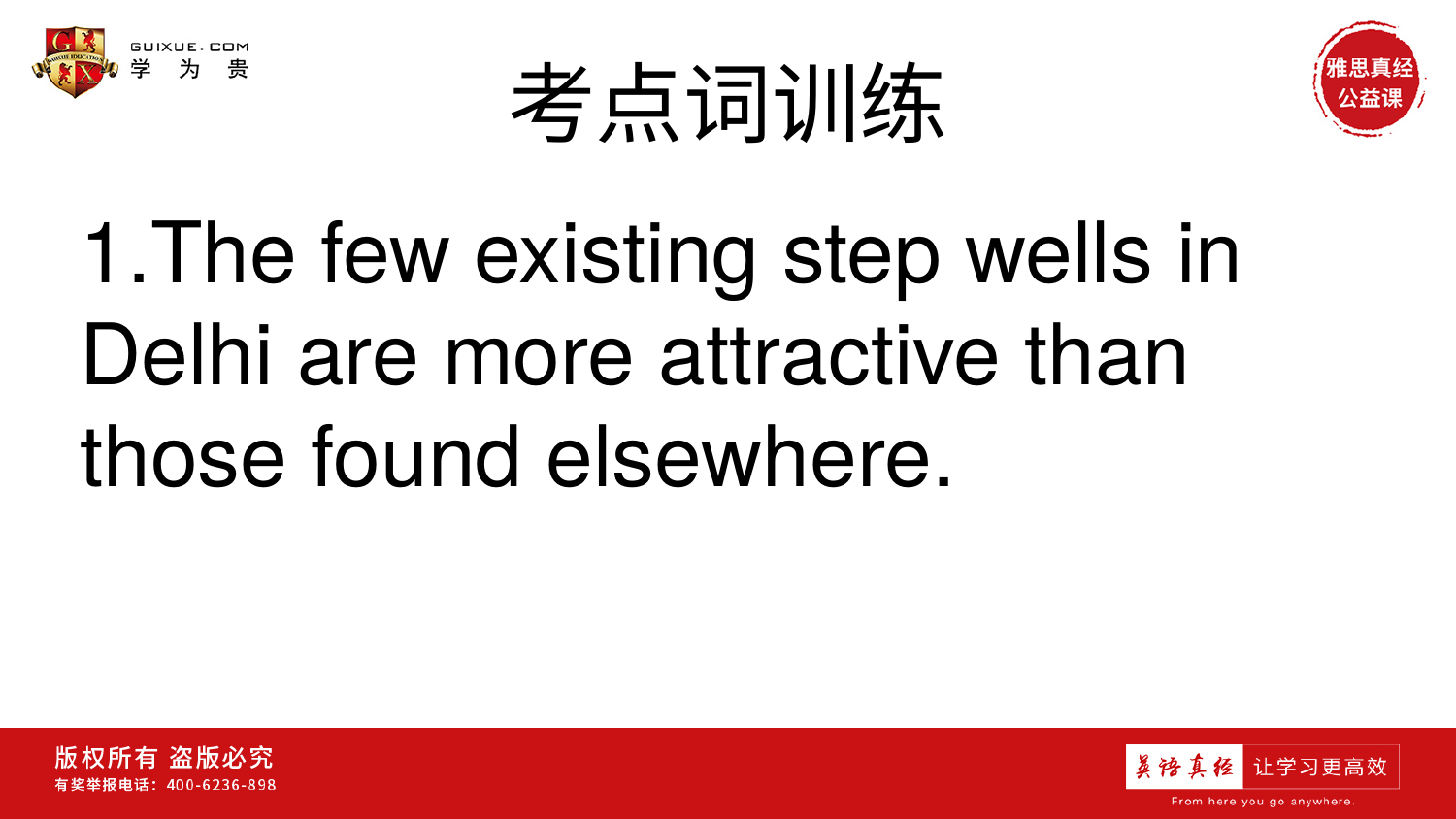

# 考点词训练
1.The few existing step wells in Delhi are more attractive than those found elsewhere.